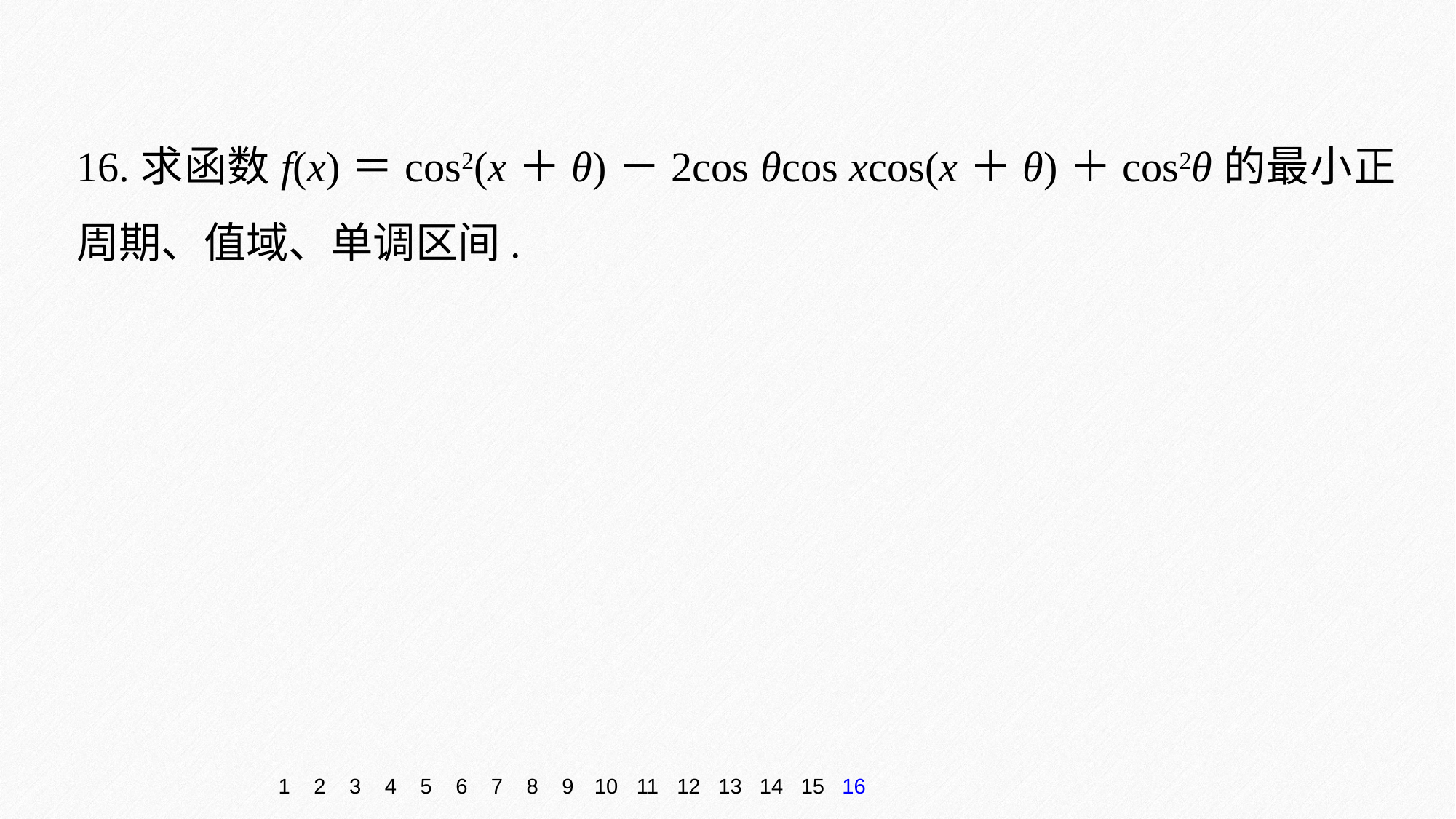

16.求函数f(x)＝cos2(x＋θ)－2cos θcos xcos(x＋θ)＋cos2θ的最小正周期、值域、单调区间.
1
2
3
4
5
6
7
8
9
10
11
12
13
14
15
16